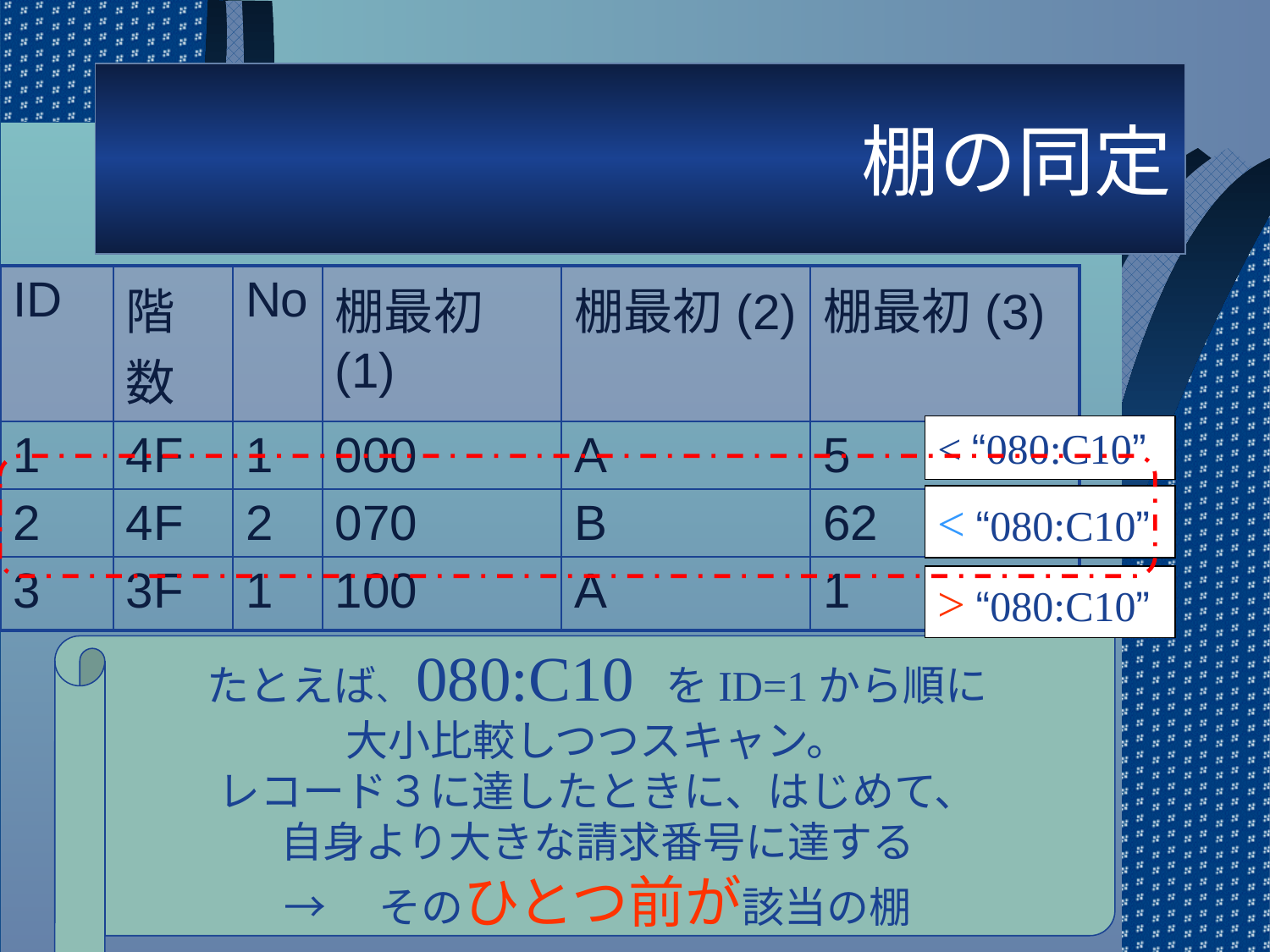

# 棚の同定
| ID | 階数 | No | 棚最初(1) | 棚最初(2) | 棚最初(3) |
| --- | --- | --- | --- | --- | --- |
| 1 | 4F | 1 | 000 | A | 5 |
| 2 | 4F | 2 | 070 | B | 62 |
| 3 | 3F | 1 | 100 | A | 1 |
< “080:C10”

< “080:C10”
> “080:C10”
たとえば、080:C10 をID=1から順に
大小比較しつつスキャン。
レコード３に達したときに、はじめて、
自身より大きな請求番号に達する
→　そのひとつ前が該当の棚